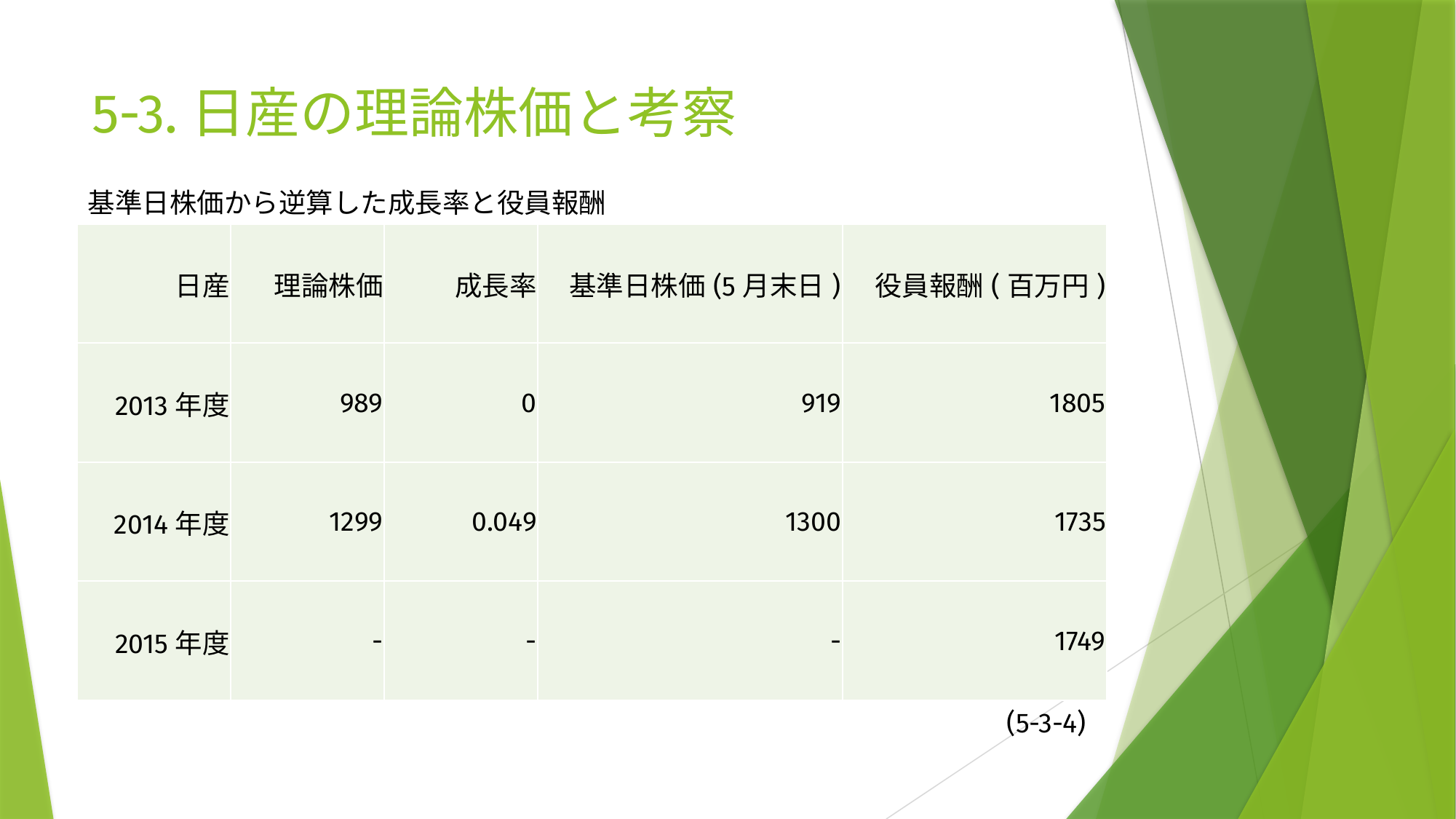

# 5-3.日産の理論株価と考察
基準日株価から逆算した成長率と役員報酬
| 日産 | 理論株価 | 成長率 | 基準日株価(5月末日) | 役員報酬(百万円) |
| --- | --- | --- | --- | --- |
| 2013年度 | 989 | 0 | 919 | 1805 |
| 2014年度 | 1299 | 0.049 | 1300 | 1735 |
| 2015年度 | - | - | - | 1749 |
(5-3-4)